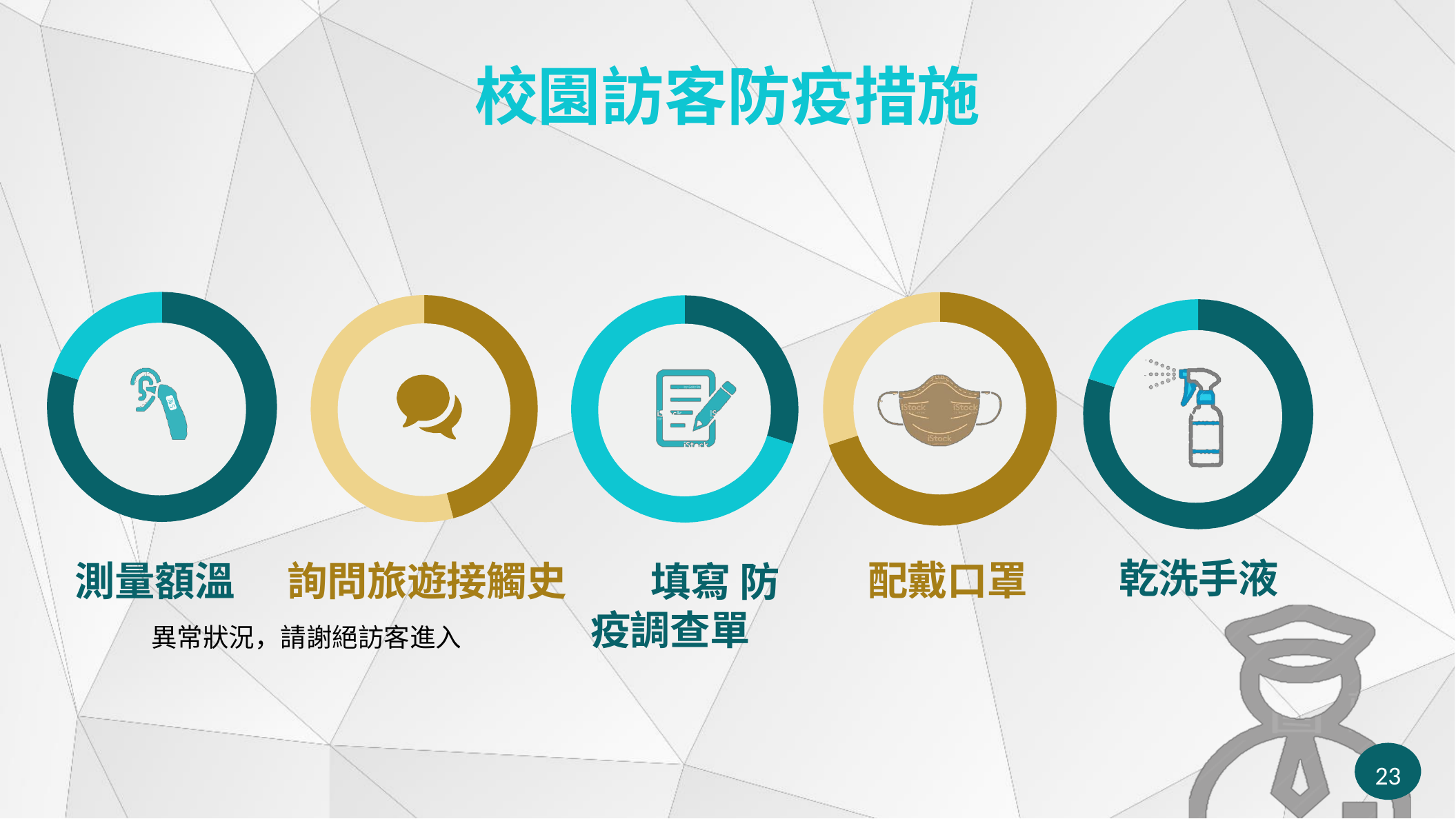

# 校園訪客防疫措施

乾洗手液
配戴口罩
填寫 防疫調查單
詢問旅遊接觸史
測量額溫

異常狀況，請謝絕訪客進入

23